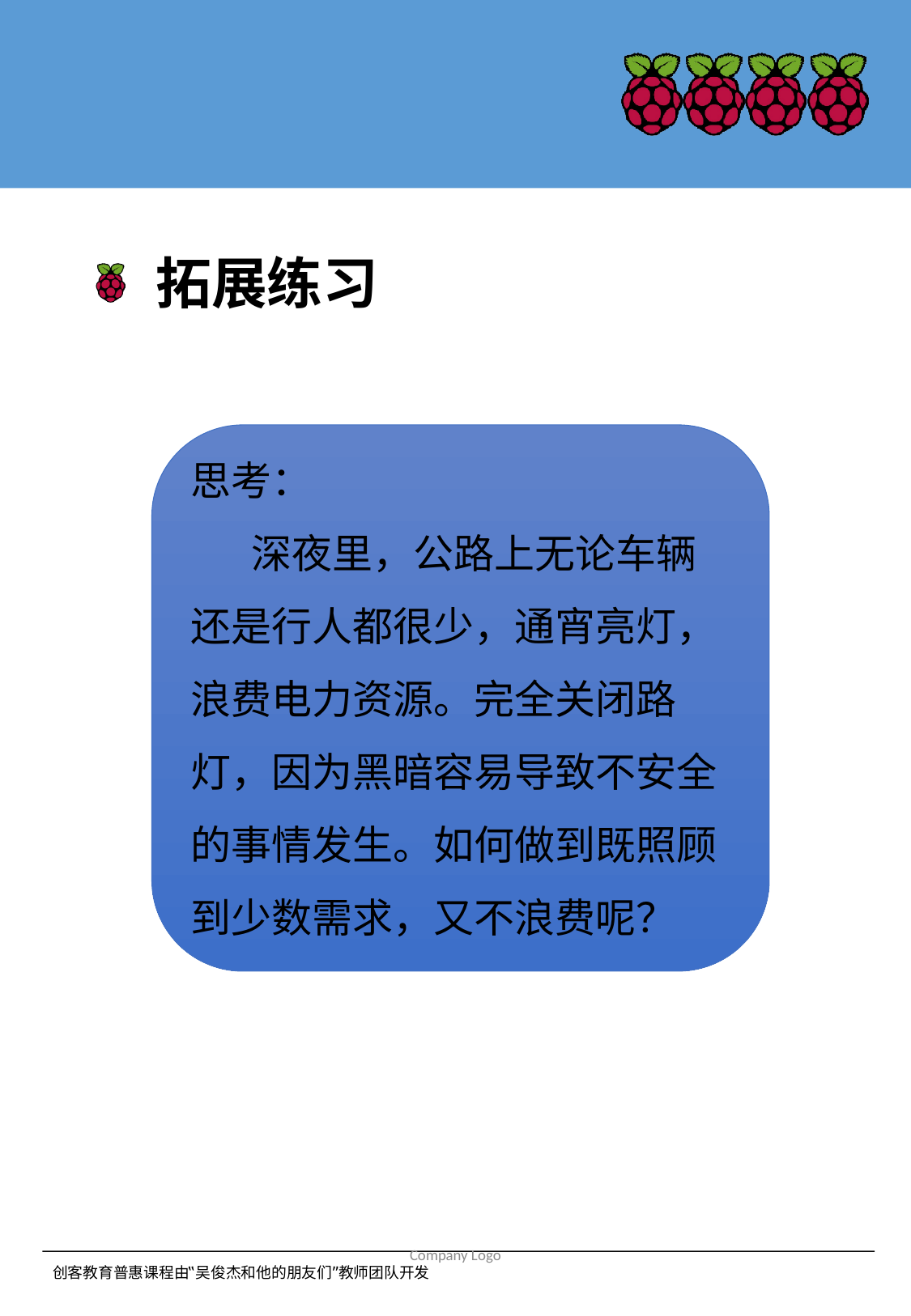

拓展练习
思考：
深夜里，公路上无论车辆还是行人都很少，通宵亮灯，浪费电力资源。完全关闭路灯，因为黑暗容易导致不安全的事情发生。如何做到既照顾到少数需求，又不浪费呢？
Company Logo
创客教育普惠课程由“吴俊杰和他的朋友们”教师团队开发